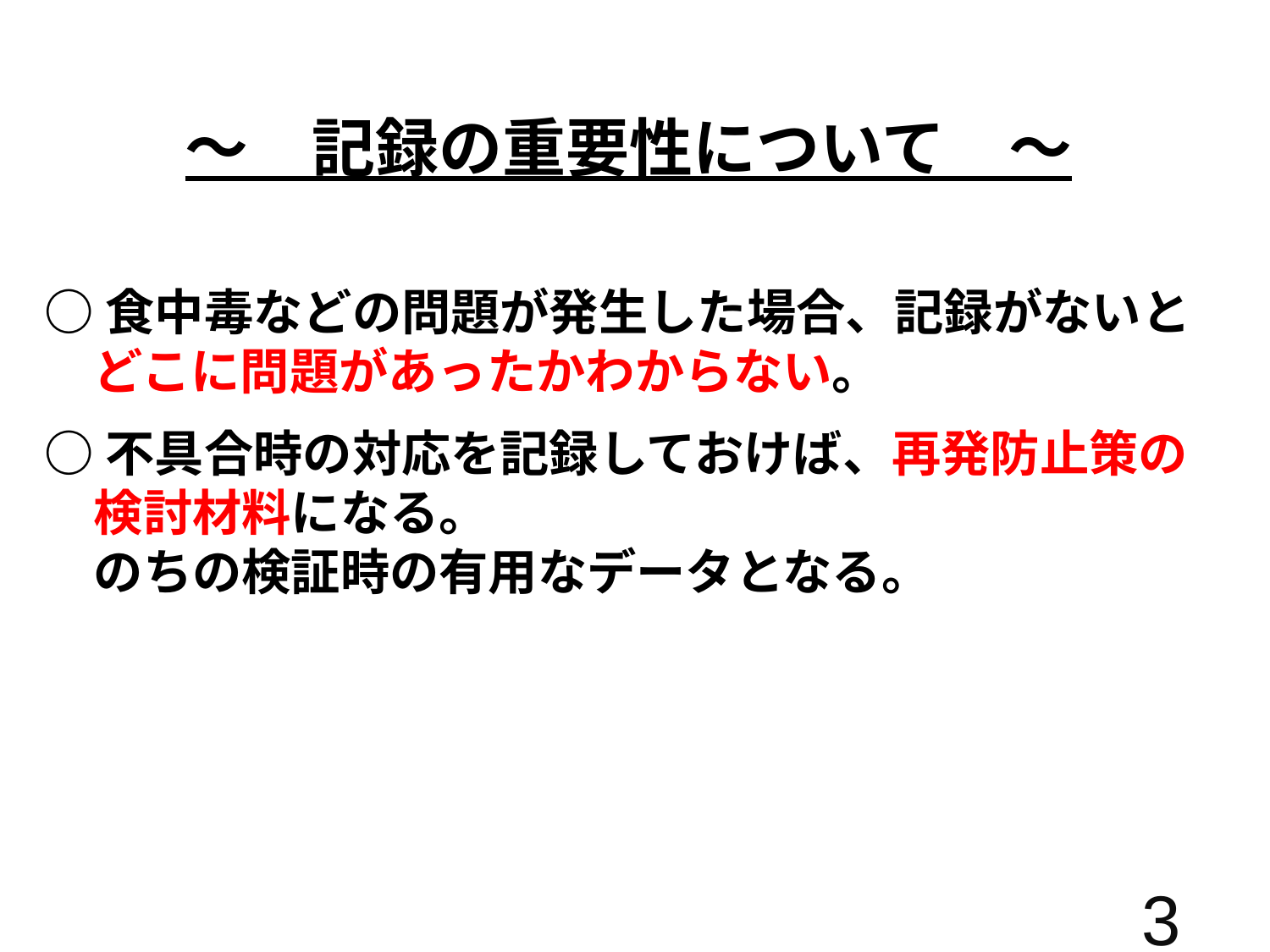

～　記録の重要性について　～
○食中毒などの問題が発生した場合、記録がないと
　どこに問題があったかわからない。

○不具合時の対応を記録しておけば、再発防止策の
　検討材料になる。
　のちの検証時の有用なデータとなる。

39